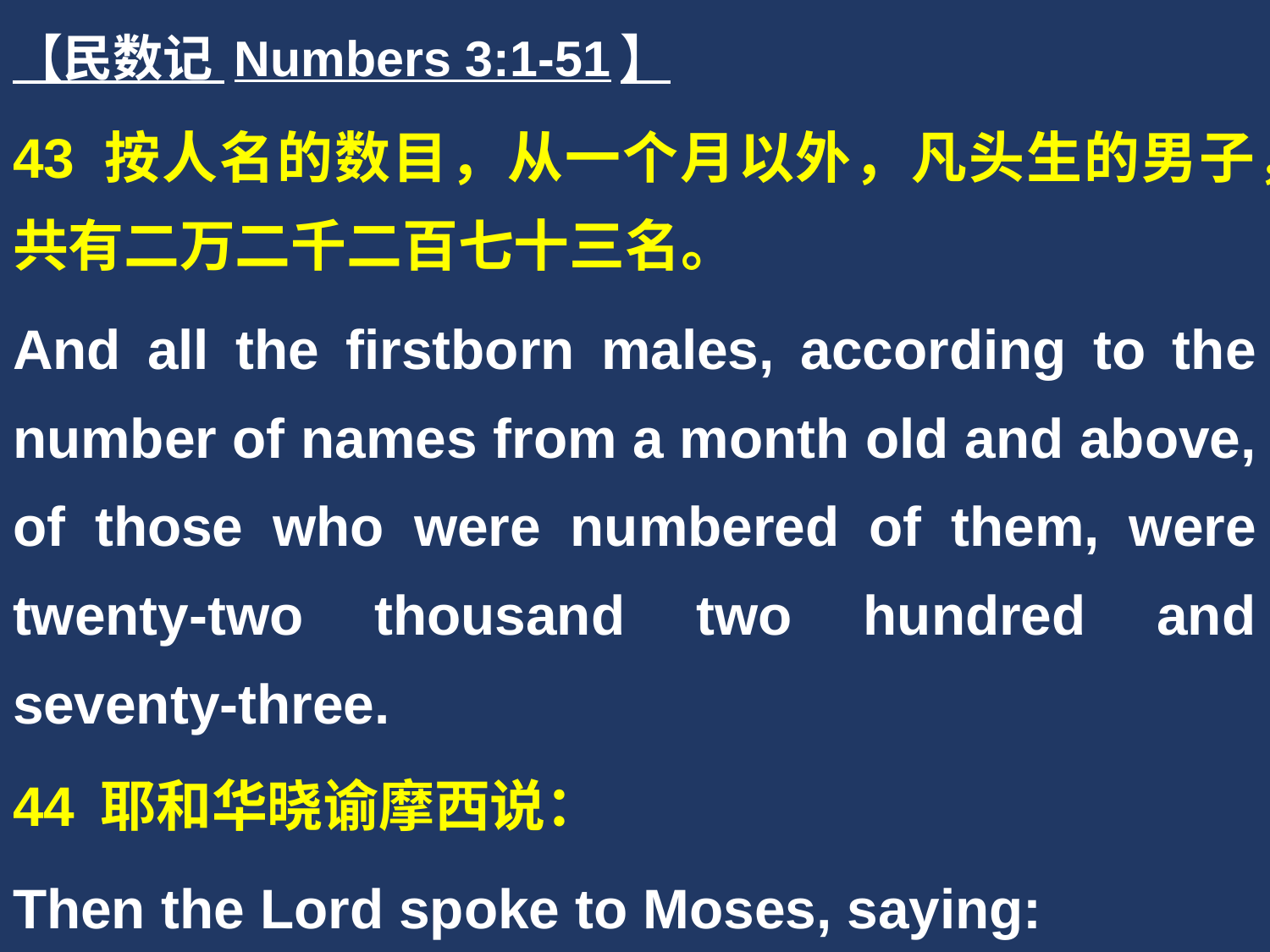

【民数记 Numbers 3:1-51】
43 按人名的数目，从一个月以外，凡头生的男子，共有二万二千二百七十三名。
And all the firstborn males, according to the number of names from a month old and above, of those who were numbered of them, were twenty-two thousand two hundred and seventy-three.
44 耶和华晓谕摩西说：
Then the Lord spoke to Moses, saying: